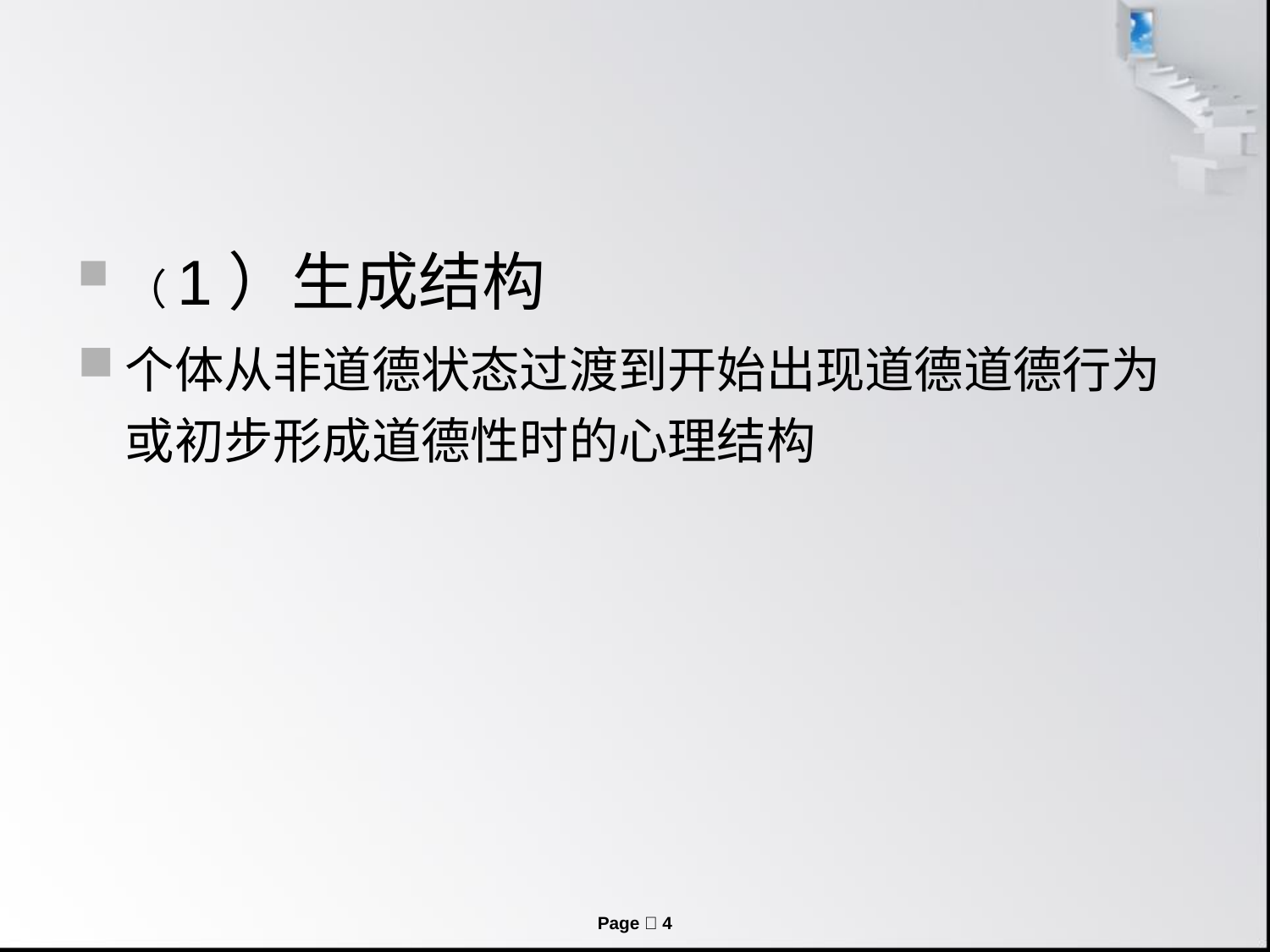

#

（1）生成结构
个体从非道德状态过渡到开始出现道德道德行为或初步形成道德性时的心理结构